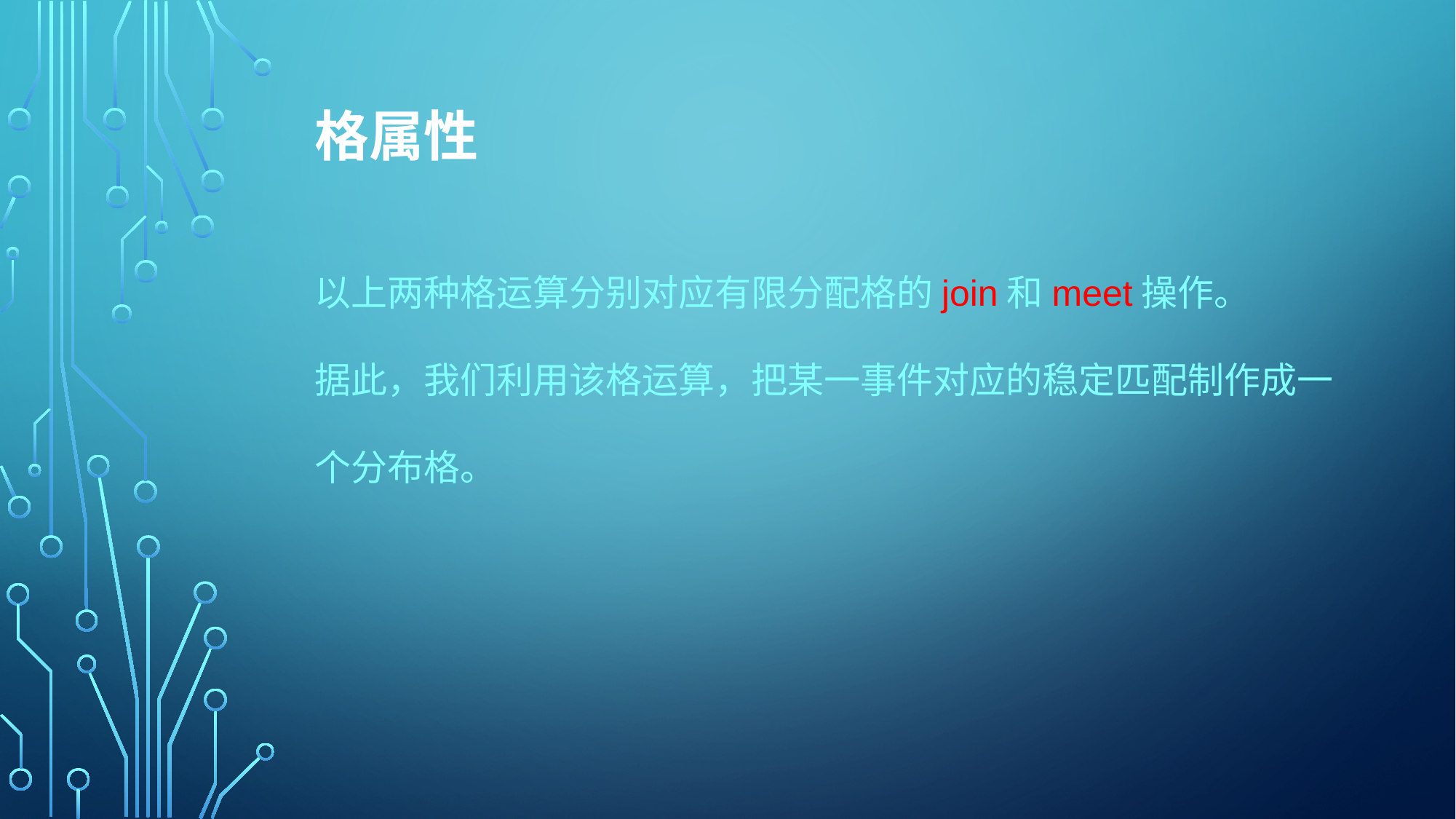

# 格属性
以上两种格运算分别对应有限分配格的join和meet操作。
据此，我们利用该格运算，把某一事件对应的稳定匹配制作成一个分布格。